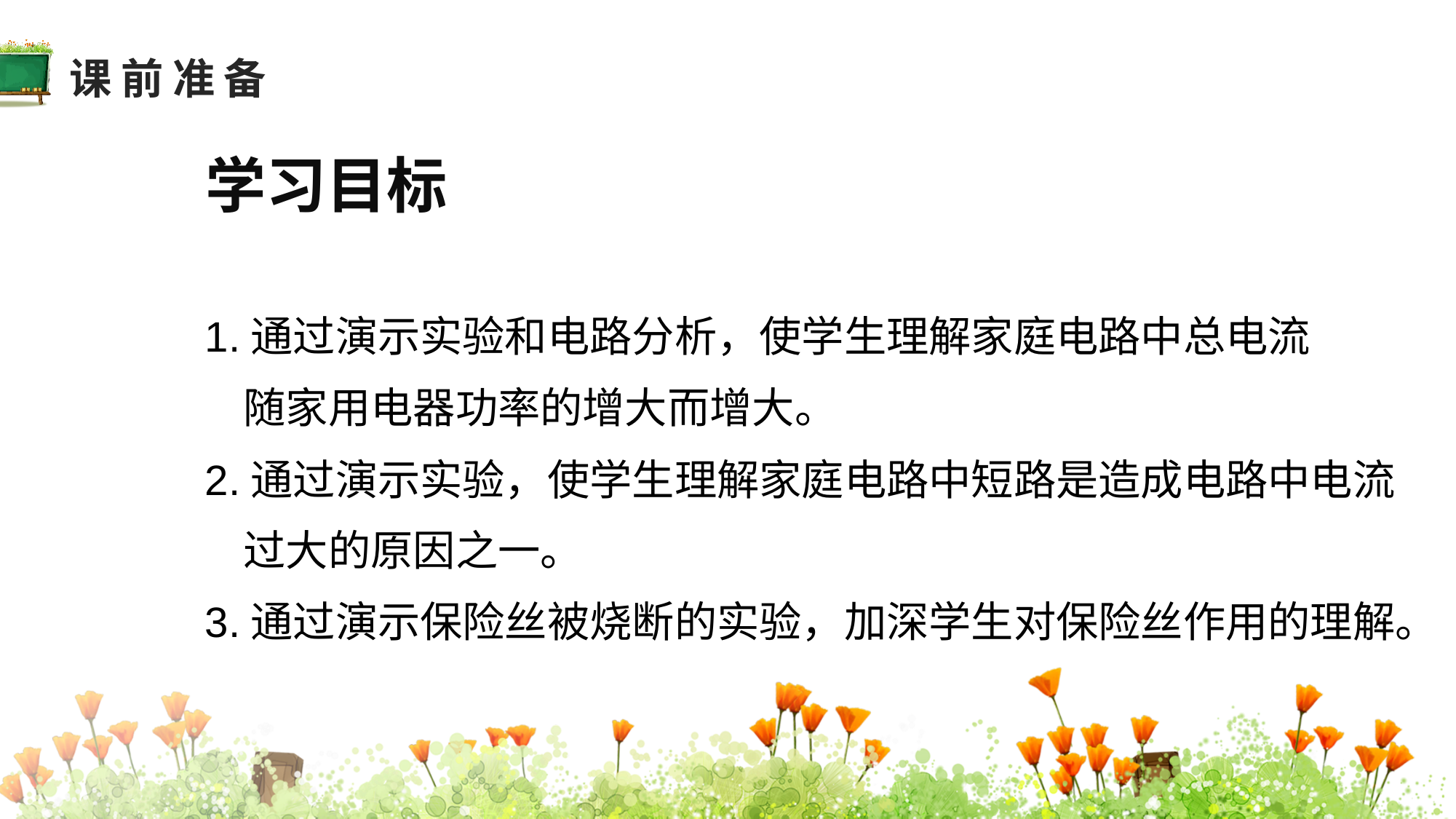

课前准备
学习目标
教学分析
1.通过演示实验和电路分析，使学生理解家庭电路中总电流
   随家用电器功率的增大而增大。
2.通过演示实验，使学生理解家庭电路中短路是造成电路中电流
   过大的原因之一。
3.通过演示保险丝被烧断的实验，加深学生对保险丝作用的理解。